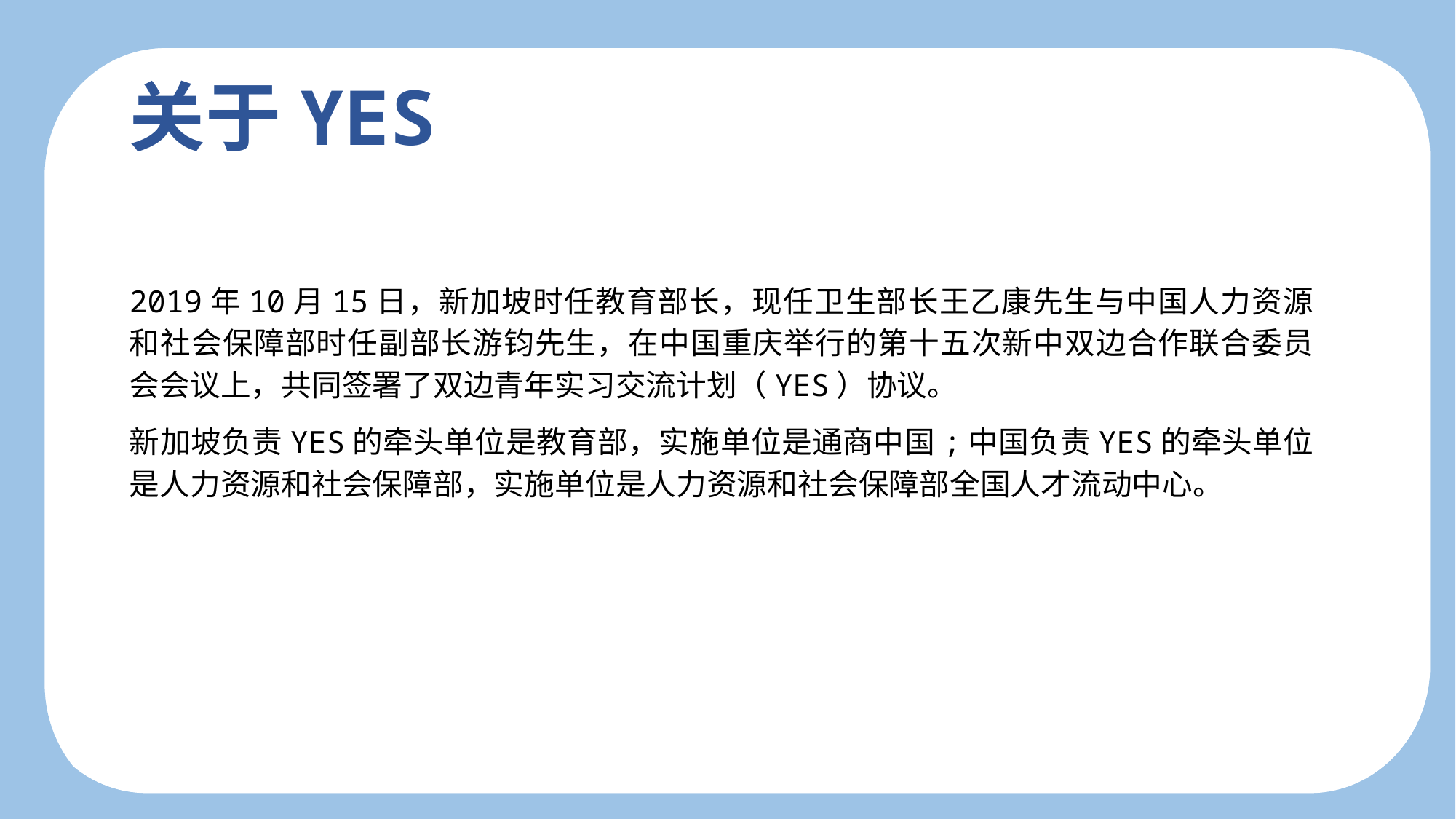

关于YES
2019年10月15日，新加坡时任教育部长，现任卫生部长王乙康先生与中国人力资源和社会保障部时任副部长游钧先生，在中国重庆举行的第十五次新中双边合作联合委员会会议上，共同签署了双边青年实习交流计划（YES）协议。
新加坡负责YES的牵头单位是教育部，实施单位是通商中国;中国负责YES的牵头单位是人力资源和社会保障部，实施单位是人力资源和社会保障部全国人才流动中心。